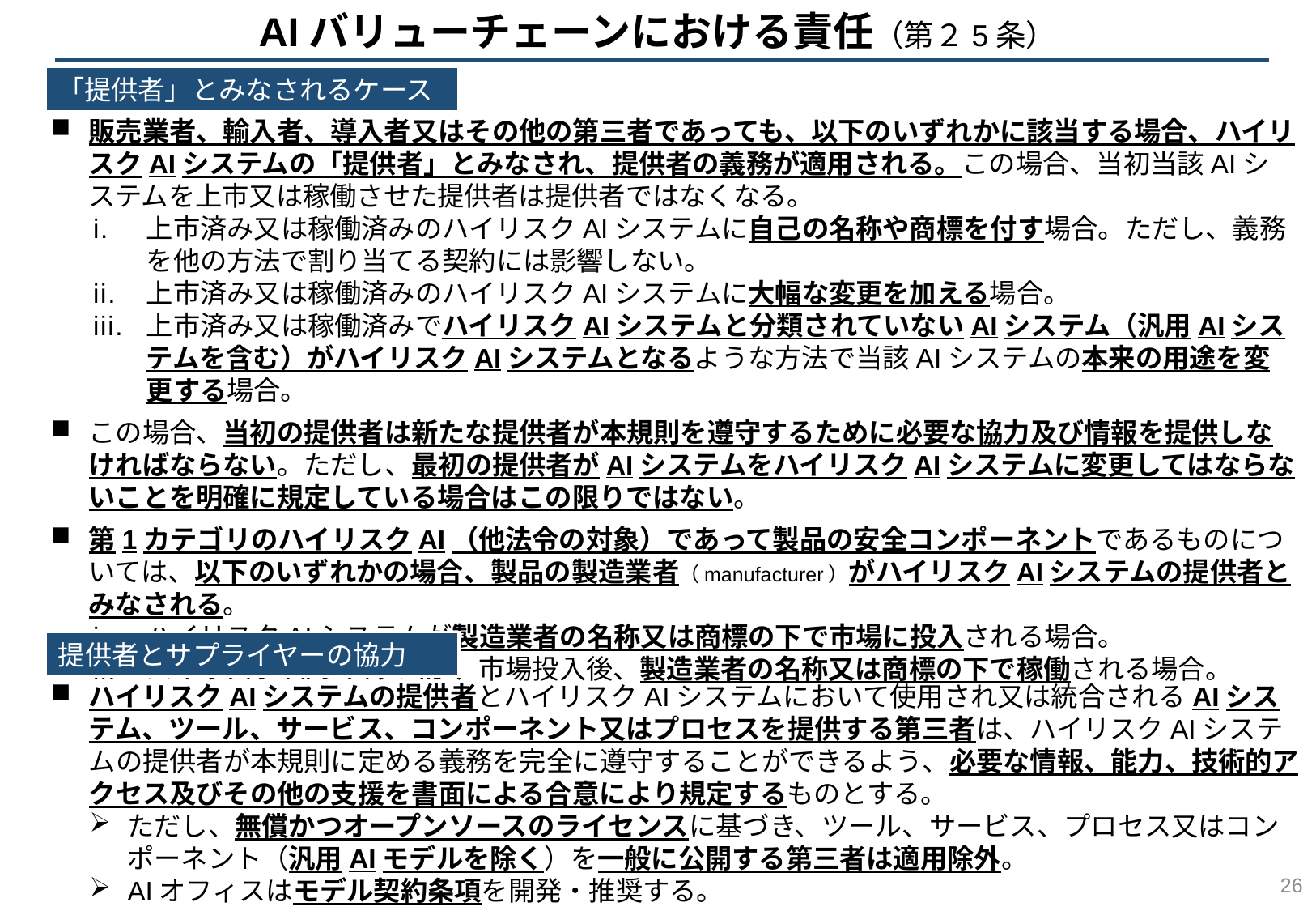

AIバリューチェーンにおける責任（第２5条）
「提供者」とみなされるケース
販売業者、輸入者、導入者又はその他の第三者であっても、以下のいずれかに該当する場合、ハイリスクAIシステムの「提供者」とみなされ、提供者の義務が適用される。この場合、当初当該AIシステムを上市又は稼働させた提供者は提供者ではなくなる。
上市済み又は稼働済みのハイリスクAIシステムに自己の名称や商標を付す場合。ただし、義務を他の方法で割り当てる契約には影響しない。
上市済み又は稼働済みのハイリスクAIシステムに大幅な変更を加える場合。
上市済み又は稼働済みでハイリスクAIシステムと分類されていないAIシステム（汎用AIシステムを含む）がハイリスクAIシステムとなるような方法で当該AIシステムの本来の用途を変更する場合。
この場合、当初の提供者は新たな提供者が本規則を遵守するために必要な協力及び情報を提供しなければならない。ただし、最初の提供者がAIシステムをハイリスクAIシステムに変更してはならないことを明確に規定している場合はこの限りではない。
第1カテゴリのハイリスクAI（他法令の対象）であって製品の安全コンポーネントであるものについては、以下のいずれかの場合、製品の製造業者（manufacturer）がハイリスクAIシステムの提供者とみなされる。
ハイリスクAIシステムが製造業者の名称又は商標の下で市場に投入される場合。
ハイリスクAIシステムが、市場投入後、製造業者の名称又は商標の下で稼働される場合。
提供者とサプライヤーの協力
ハイリスクAIシステムの提供者とハイリスクAIシステムにおいて使用され又は統合されるAIシステム、ツール、サービス、コンポーネント又はプロセスを提供する第三者は、ハイリスクAIシステムの提供者が本規則に定める義務を完全に遵守することができるよう、必要な情報、能力、技術的アクセス及びその他の支援を書面による合意により規定するものとする。
ただし、無償かつオープンソースのライセンスに基づき、ツール、サービス、プロセス又はコンポーネント（汎用AIモデルを除く）を一般に公開する第三者は適用除外。
AIオフィスはモデル契約条項を開発・推奨する。
26